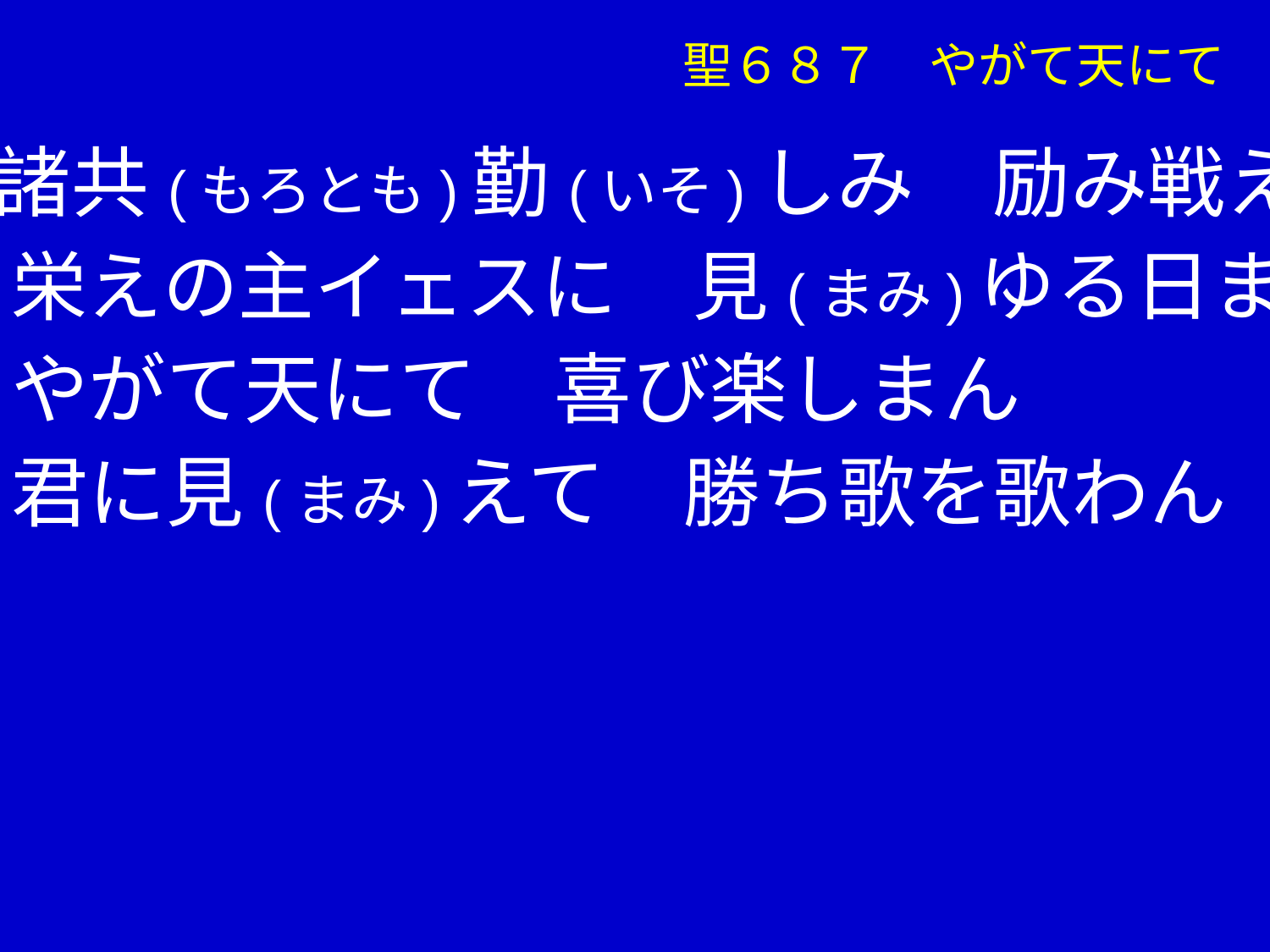

聖６８７　やがて天にて
③諸共(もろとも)勤(いそ)しみ　励み戦え
 　栄えの主イェスに　見(まみ)ゆる日まで
 　やがて天にて　喜び楽しまん
 　君に見(まみ)えて　勝ち歌を歌わん